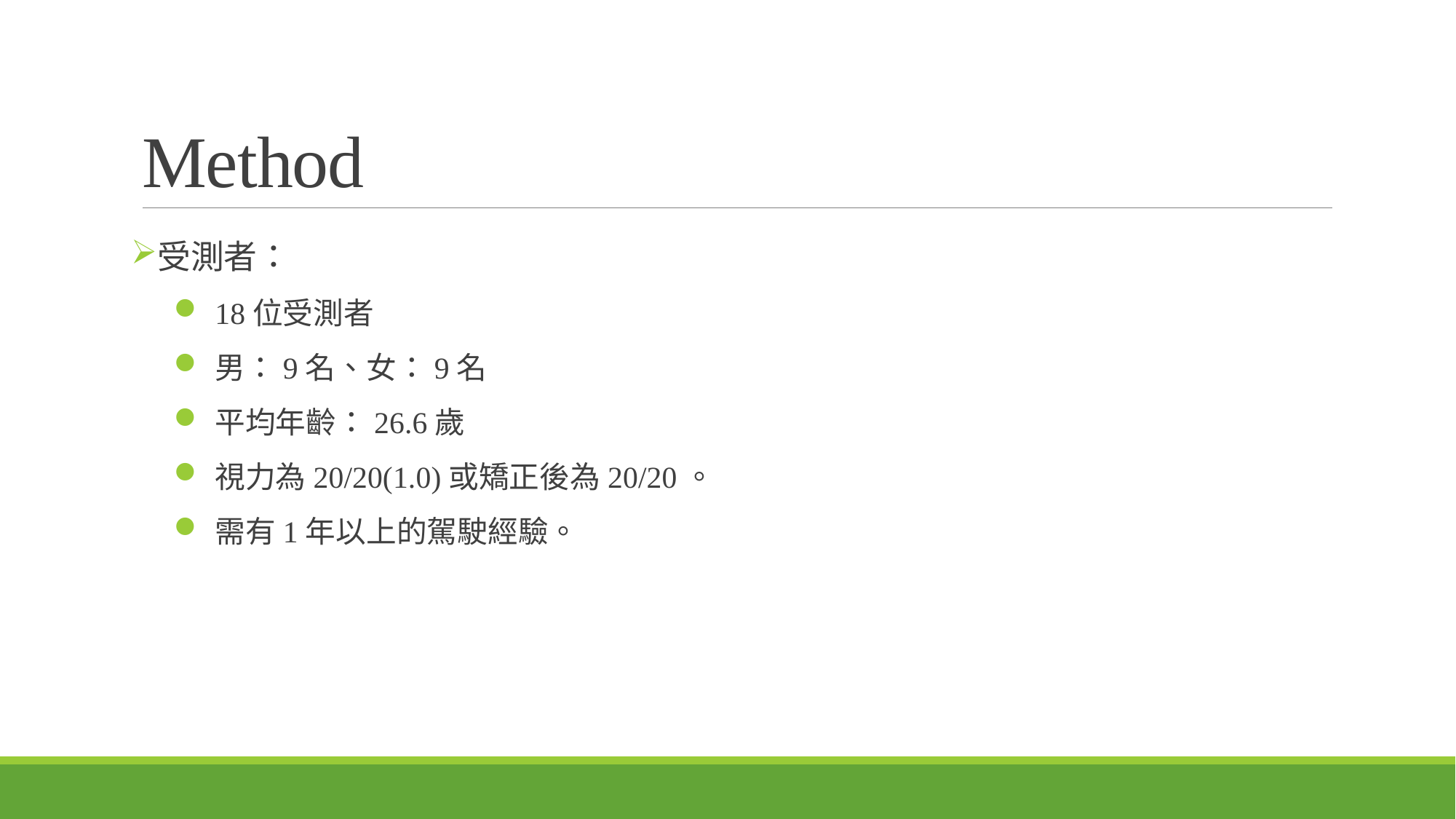

# Method
受測者：
18位受測者
男：9名、女：9名
平均年齡：26.6歲
視力為20/20(1.0)或矯正後為20/20。
需有1年以上的駕駛經驗。